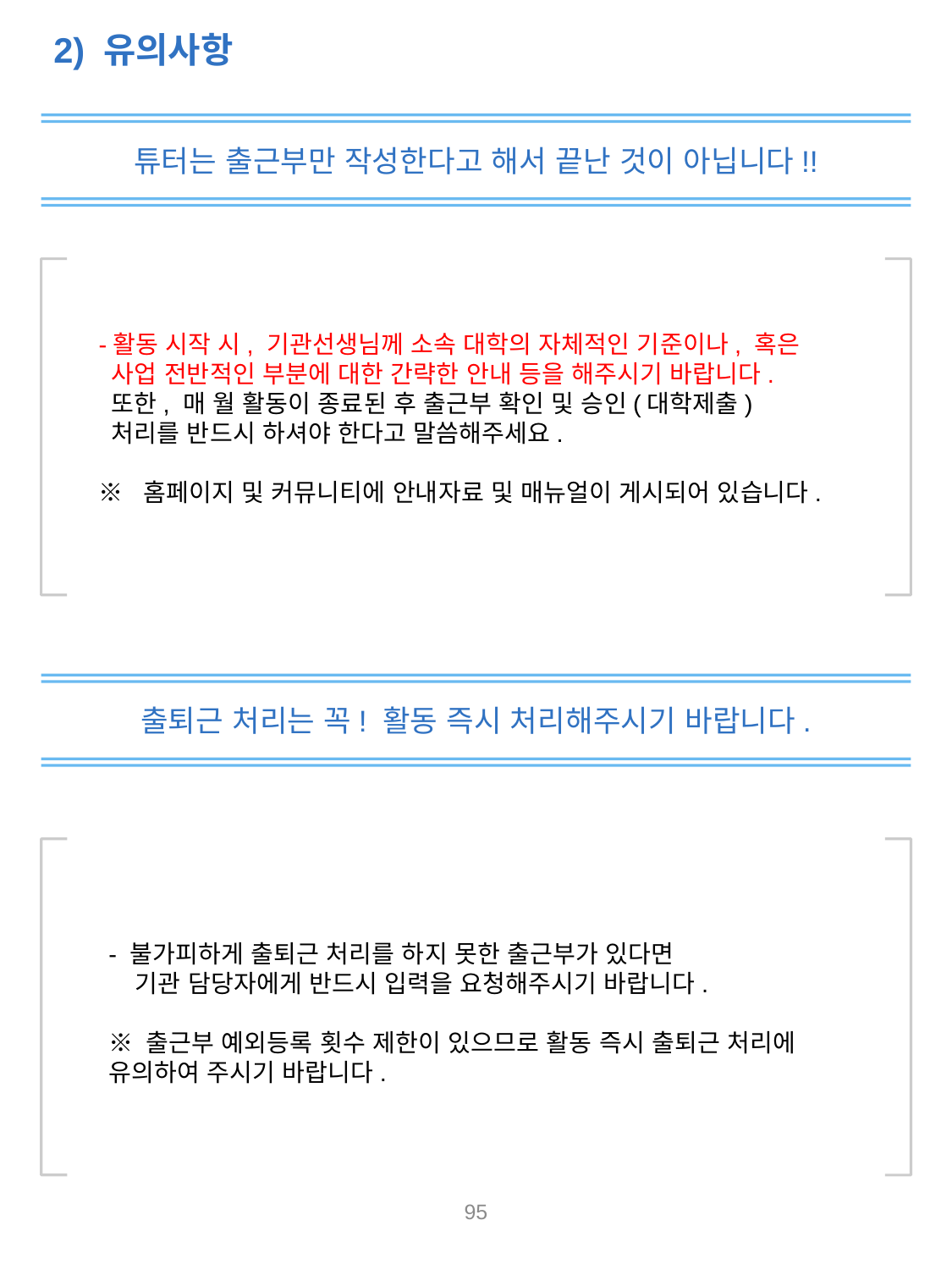

2) 유의사항
튜터는 출근부만 작성한다고 해서 끝난 것이 아닙니다!!

-활동 시작 시, 기관선생님께 소속 대학의 자체적인 기준이나, 혹은
 사업 전반적인 부분에 대한 간략한 안내 등을 해주시기 바랍니다.
 또한, 매 월 활동이 종료된 후 출근부 확인 및 승인(대학제출)
 처리를 반드시 하셔야 한다고 말씀해주세요.

※  홈페이지 및 커뮤니티에 안내자료 및 매뉴얼이 게시되어 있습니다.
출퇴근 처리는 꼭! 활동 즉시 처리해주시기 바랍니다.

- 불가피하게 출퇴근 처리를 하지 못한 출근부가 있다면
   기관 담당자에게 반드시 입력을 요청해주시기 바랍니다.

※ 출근부 예외등록 횟수 제한이 있으므로 활동 즉시 출퇴근 처리에 유의하여 주시기 바랍니다.
95